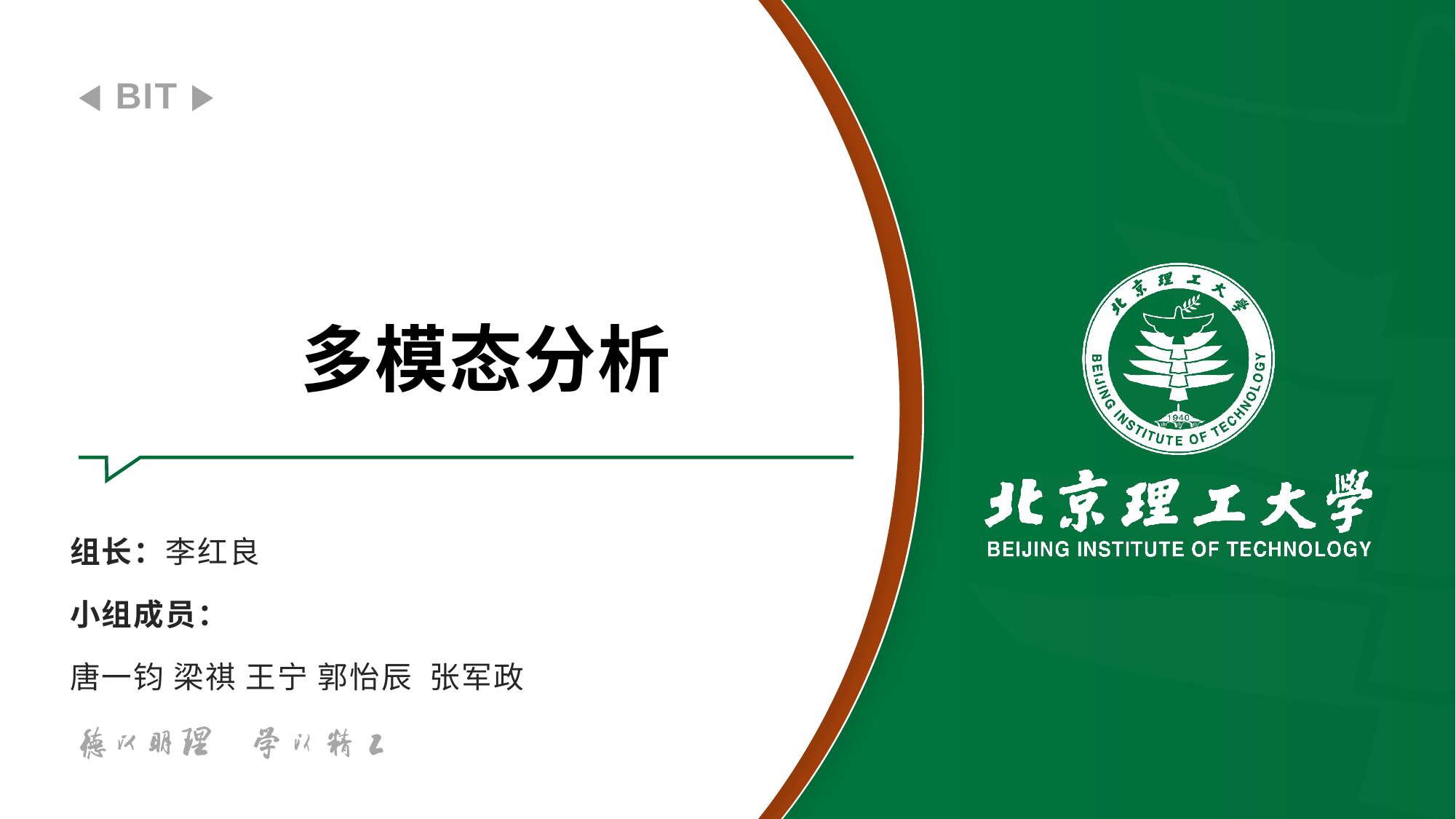

# 多模态分析
组长：李红良
小组成员：
唐一钧 梁祺 王宁 郭怡辰  张军政